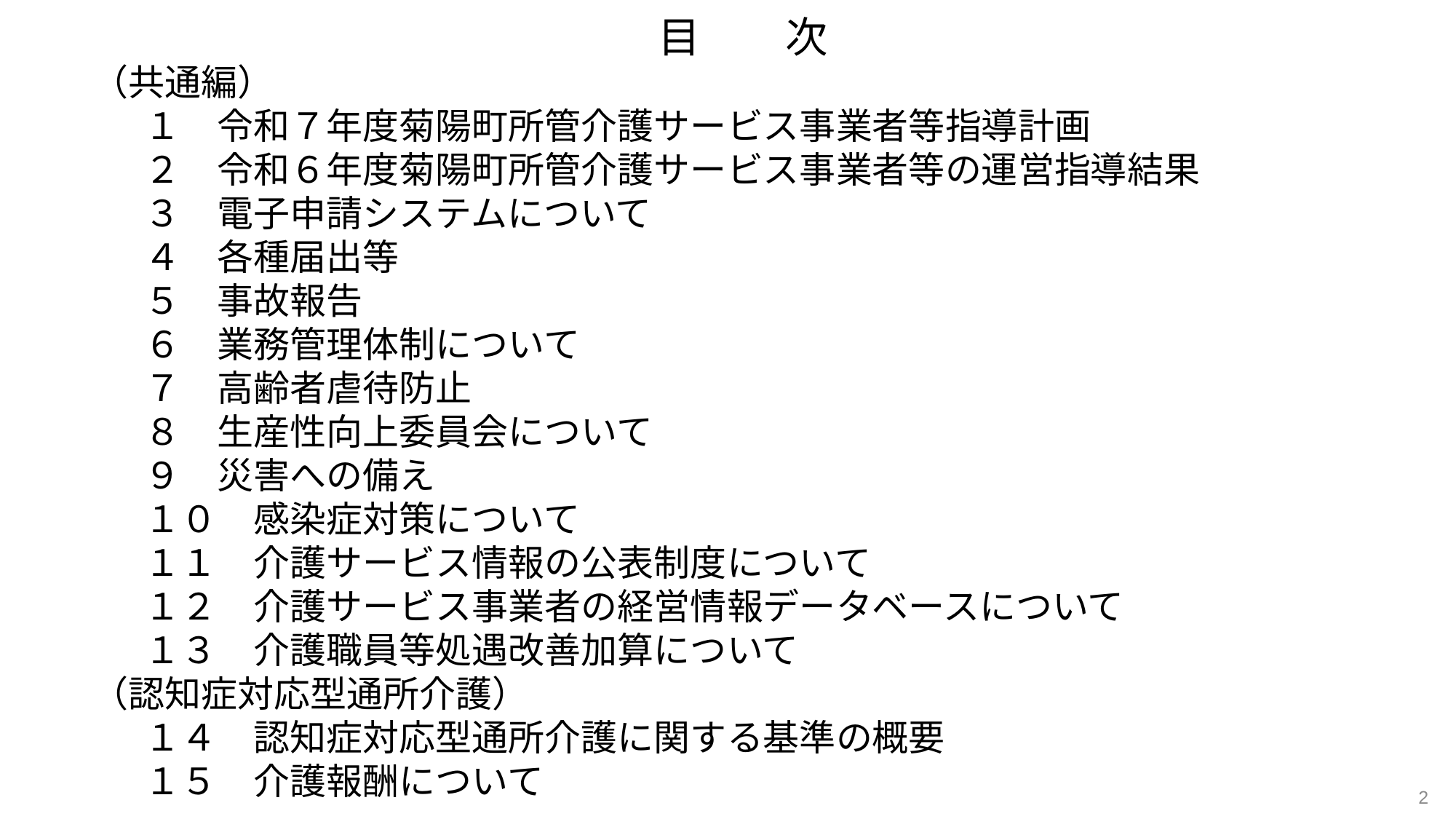

# 目　　次
（共通編）
１　令和７年度菊陽町所管介護サービス事業者等指導計画
２　令和６年度菊陽町所管介護サービス事業者等の運営指導結果
３　電子申請システムについて
４　各種届出等
５　事故報告
６　業務管理体制について
７　高齢者虐待防止
８　生産性向上委員会について
９　災害への備え
１０　感染症対策について
１１　介護サービス情報の公表制度について
１２　介護サービス事業者の経営情報データベースについて
１３　介護職員等処遇改善加算について
（認知症対応型通所介護）
１４　認知症対応型通所介護に関する基準の概要
１５　介護報酬について
2